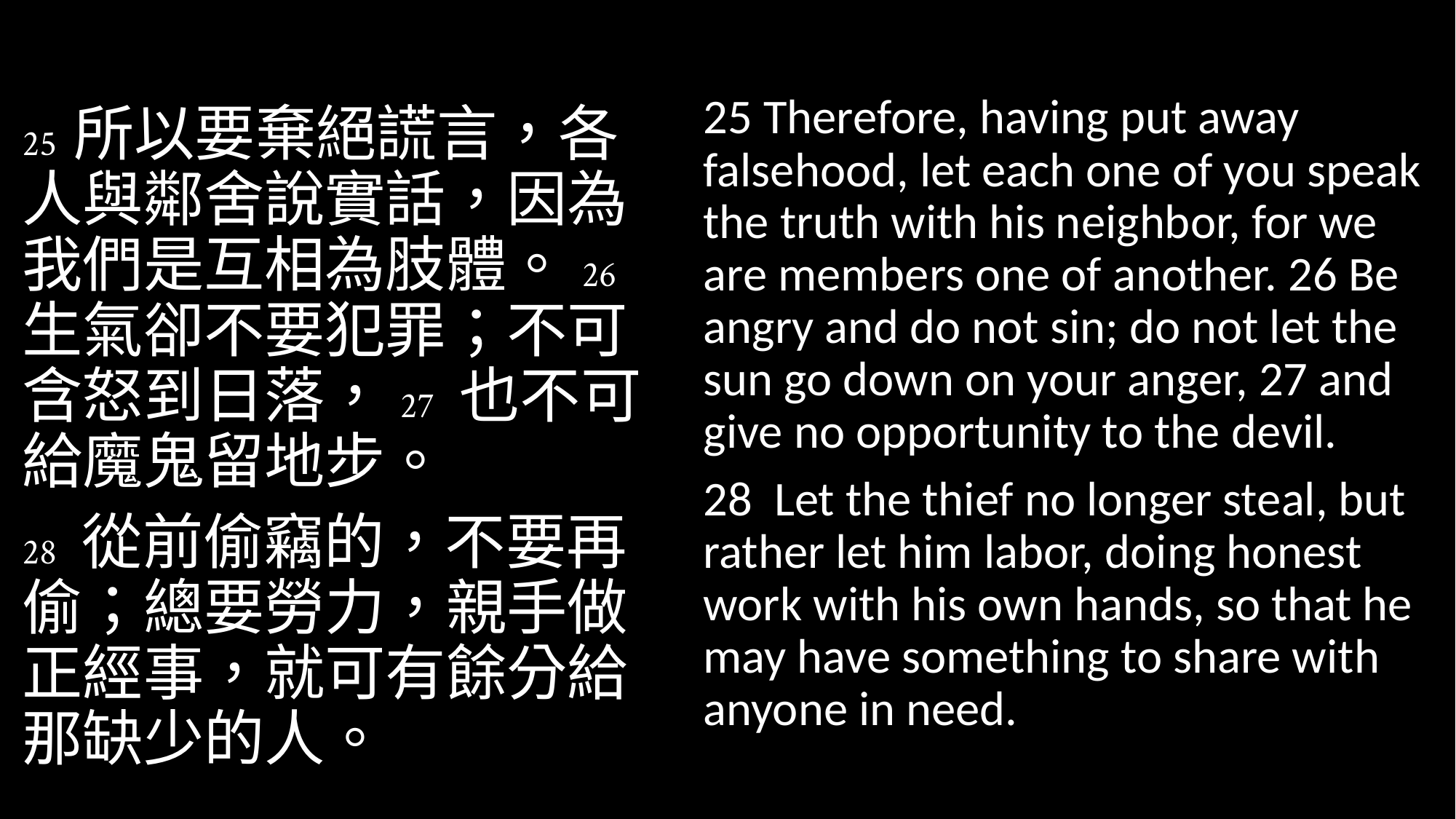

25 Therefore, having put away falsehood, let each one of you speak the truth with his neighbor, for we are members one of another. 26 Be angry and do not sin; do not let the sun go down on your anger, 27 and give no opportunity to the devil.
28  Let the thief no longer steal, but rather let him labor, doing honest work with his own hands, so that he may have something to share with anyone in need.
25 所以要棄絕謊言，各人與鄰舍說實話，因為我們是互相為肢體。26 生氣卻不要犯罪；不可含怒到日落，27 也不可給魔鬼留地步。
28 從前偷竊的，不要再偷；總要勞力，親手做正經事，就可有餘分給那缺少的人。